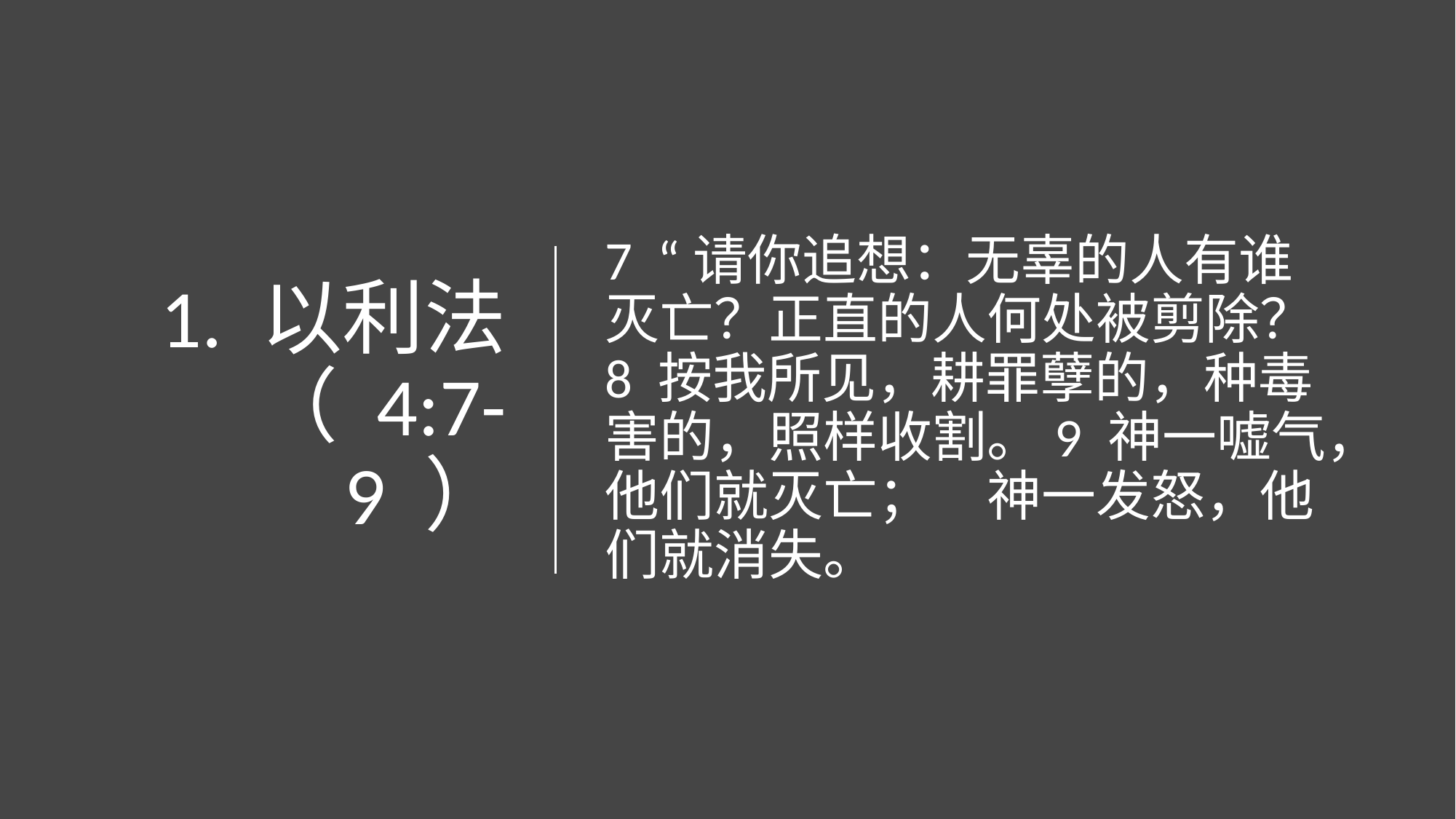

# 1. 以利法 （ 4:7-9 ）
7  “请你追想：无辜的人有谁灭亡？正直的人何处被剪除？8 按我所见，耕罪孽的，种毒害的，照样收割。9 神一嘘气，他们就灭亡；　神一发怒，他们就消失。